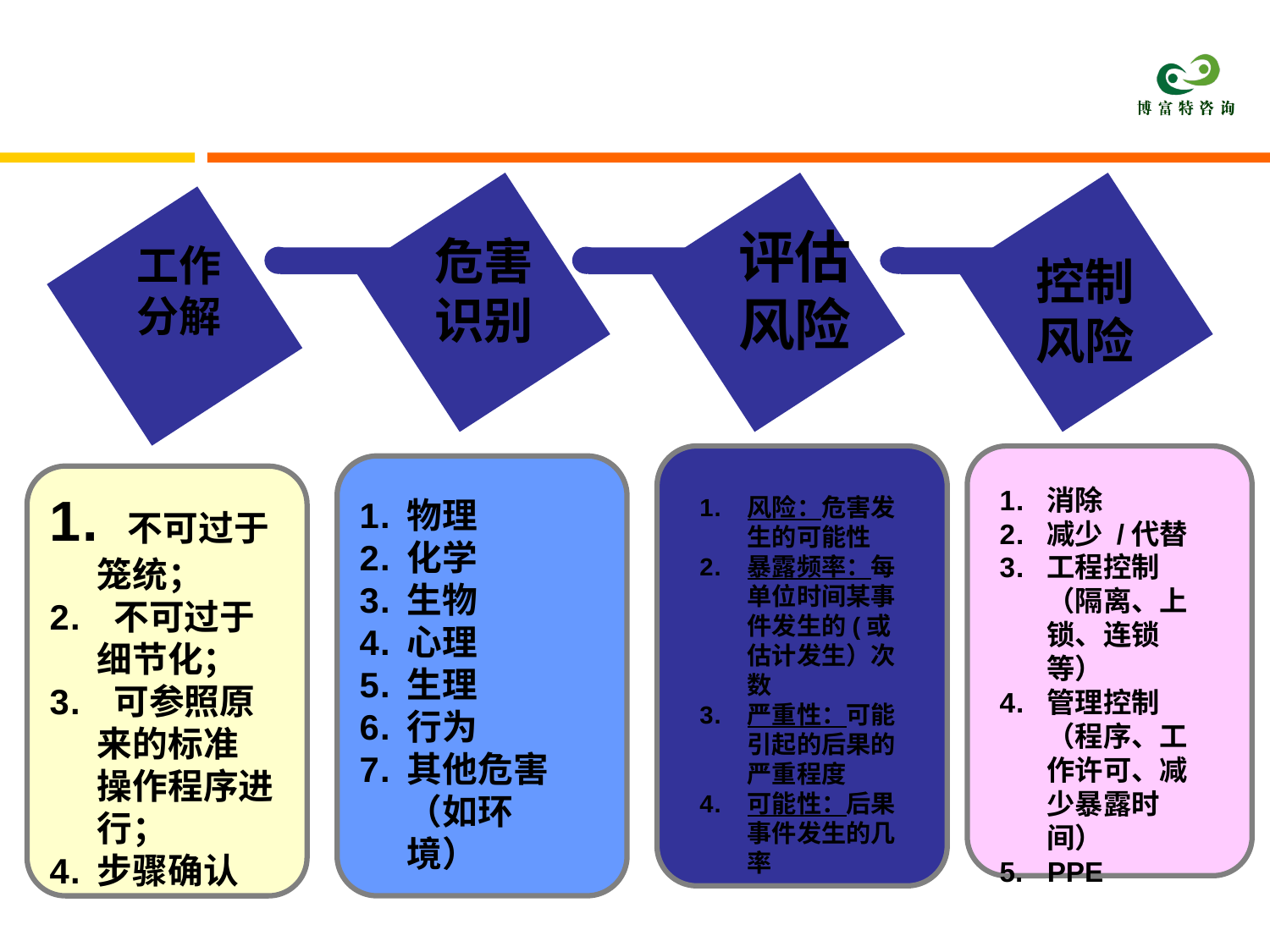

工作安全分析实施流程

评估风险
危害识别

工作分解
控制风险

消除
减少 /代替
工程控制（隔离、上锁、连锁等）
管理控制（程序、工作许可、减少暴露时间）
PPE

 不可过于笼统；
 不可过于细节化；
 可参照原来的标准 操作程序进行；
步骤确认
风险：危害发生的可能性
暴露频率：每单位时间某事件发生的(或估计发生）次数
严重性：可能引起的后果的严重程度
可能性：后果事件发生的几率

物理
化学
生物
心理
生理
行为
其他危害（如环境）